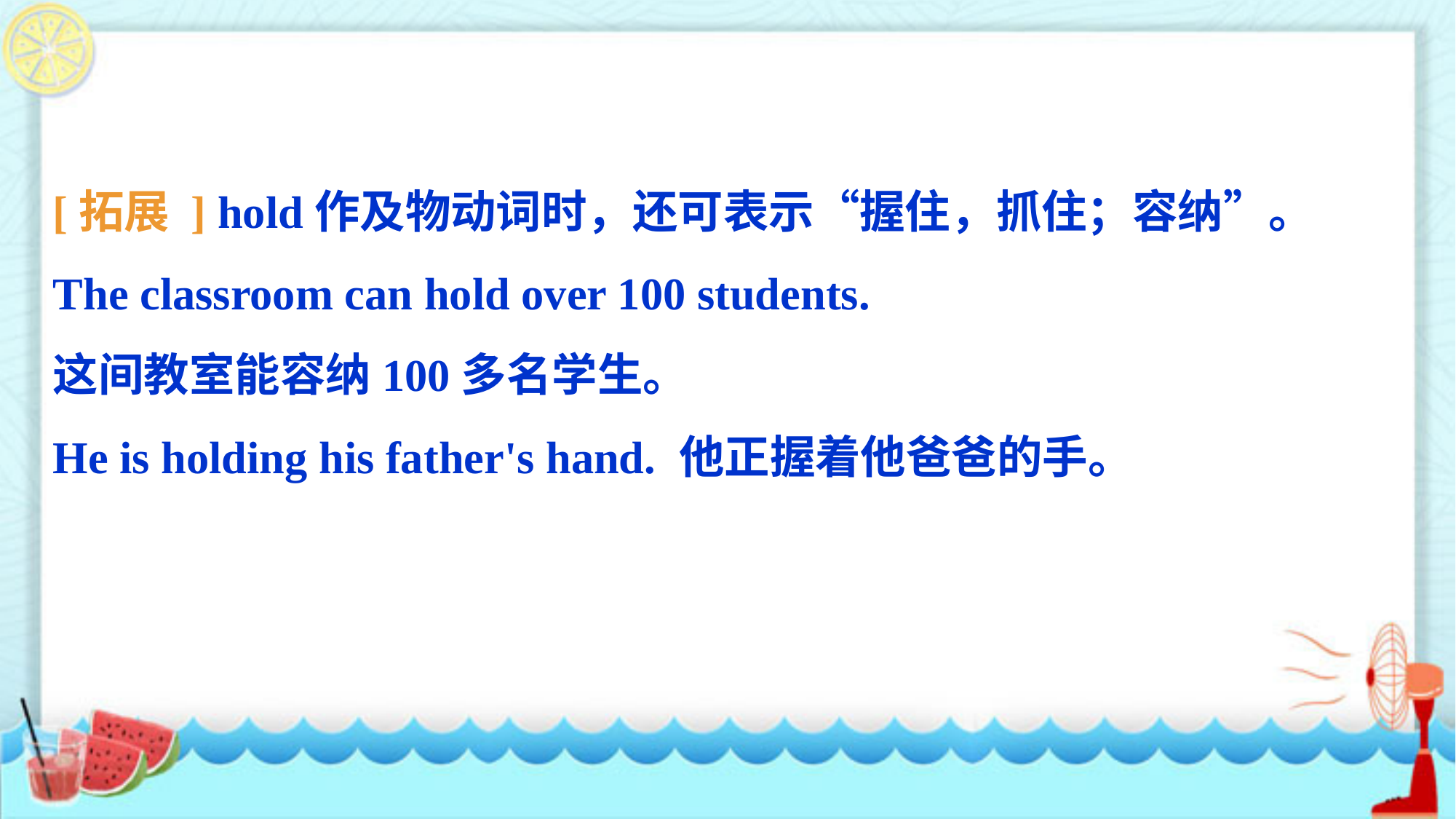

[拓展 ] hold作及物动词时，还可表示“握住，抓住；容纳”。
The classroom can hold over 100 students.
这间教室能容纳100多名学生。
He is holding his father's hand. 他正握着他爸爸的手。